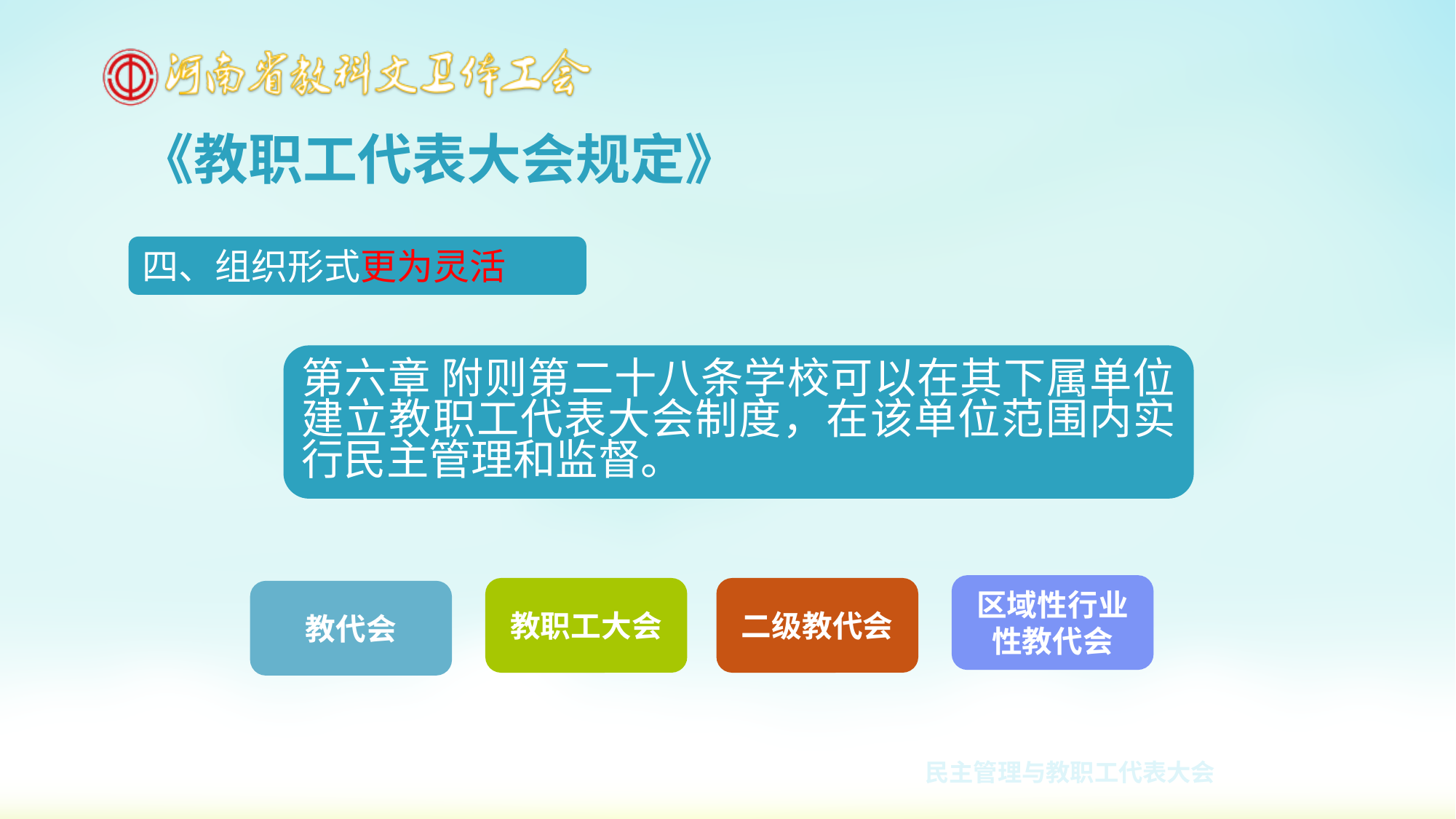

《教职工代表大会规定》
四、组织形式更为灵活
第六章 附则第二十八条学校可以在其下属单位建立教职工代表大会制度，在该单位范围内实行民主管理和监督。
区域性行业性教代会
教职工大会
二级教代会
教代会